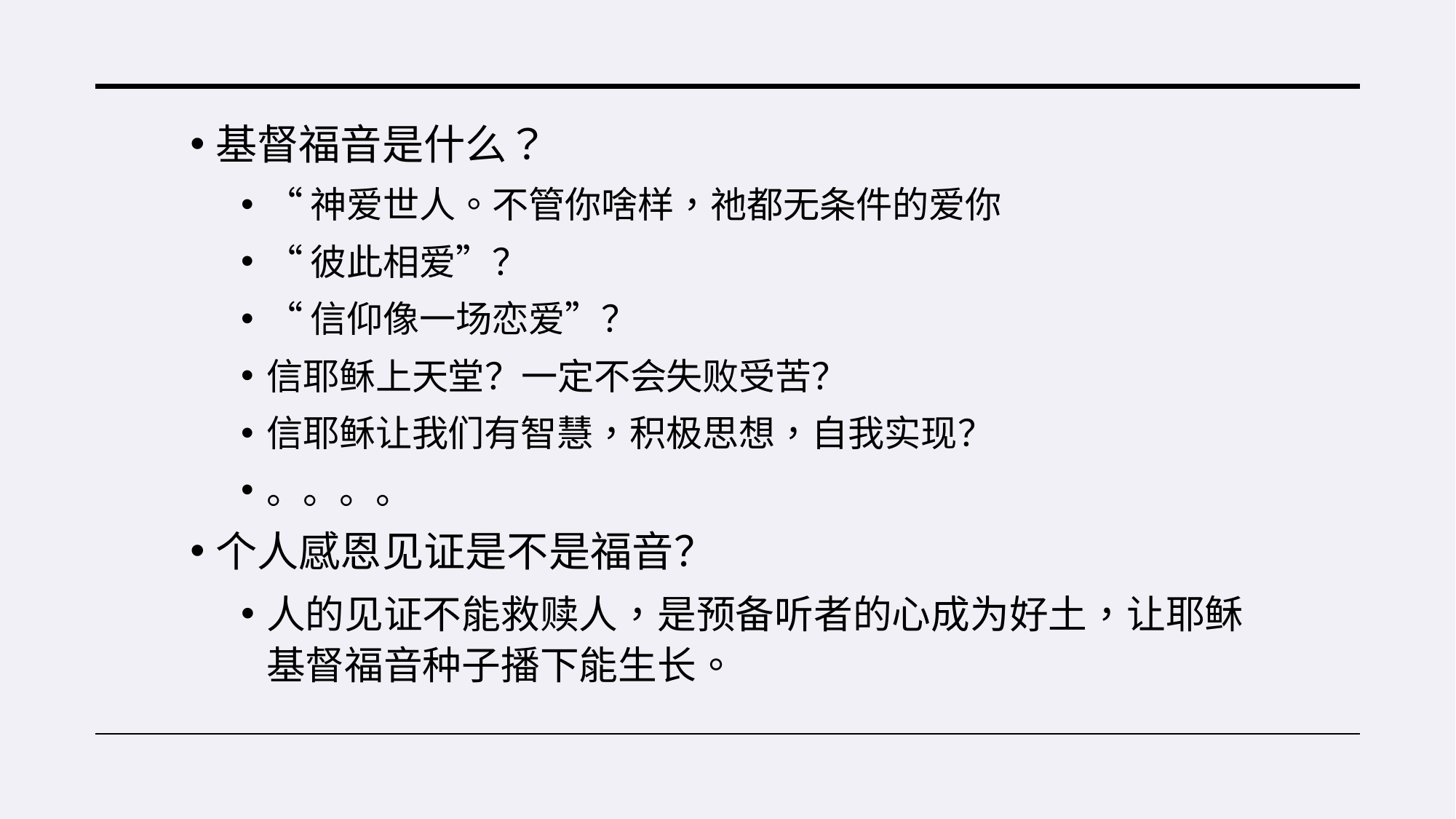

基督福音是什么？
“神爱世人。不管你啥样，祂都无条件的爱你
“彼此相爱”？
“信仰像一场恋爱”？
信耶稣上天堂？一定不会失败受苦？
信耶稣让我们有智慧，积极思想，自我实现？
。。。。
个人感恩见证是不是福音？
人的见证不能救赎人，是预备听者的心成为好土，让耶稣基督福音种子播下能生长。